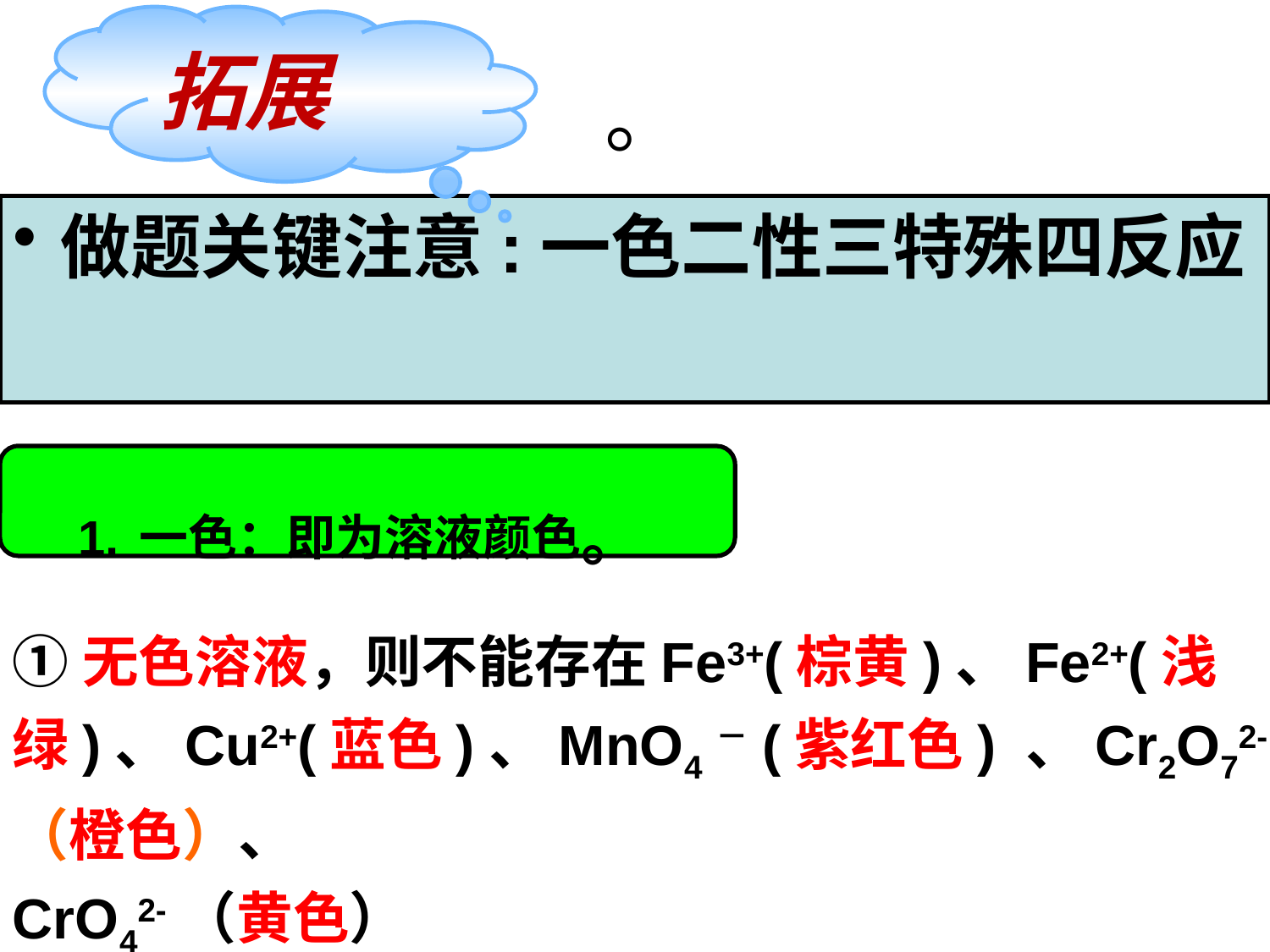

拓展
# 。
做题关键注意:一色二性三特殊四反应
1.一色：即为溶液颜色。
①无色溶液，则不能存在Fe3+(棕黄)、Fe2+(浅绿)、Cu2+(蓝色)、MnO4－(紫红色) 、Cr2O72-（橙色）、
CrO42-（黄色）